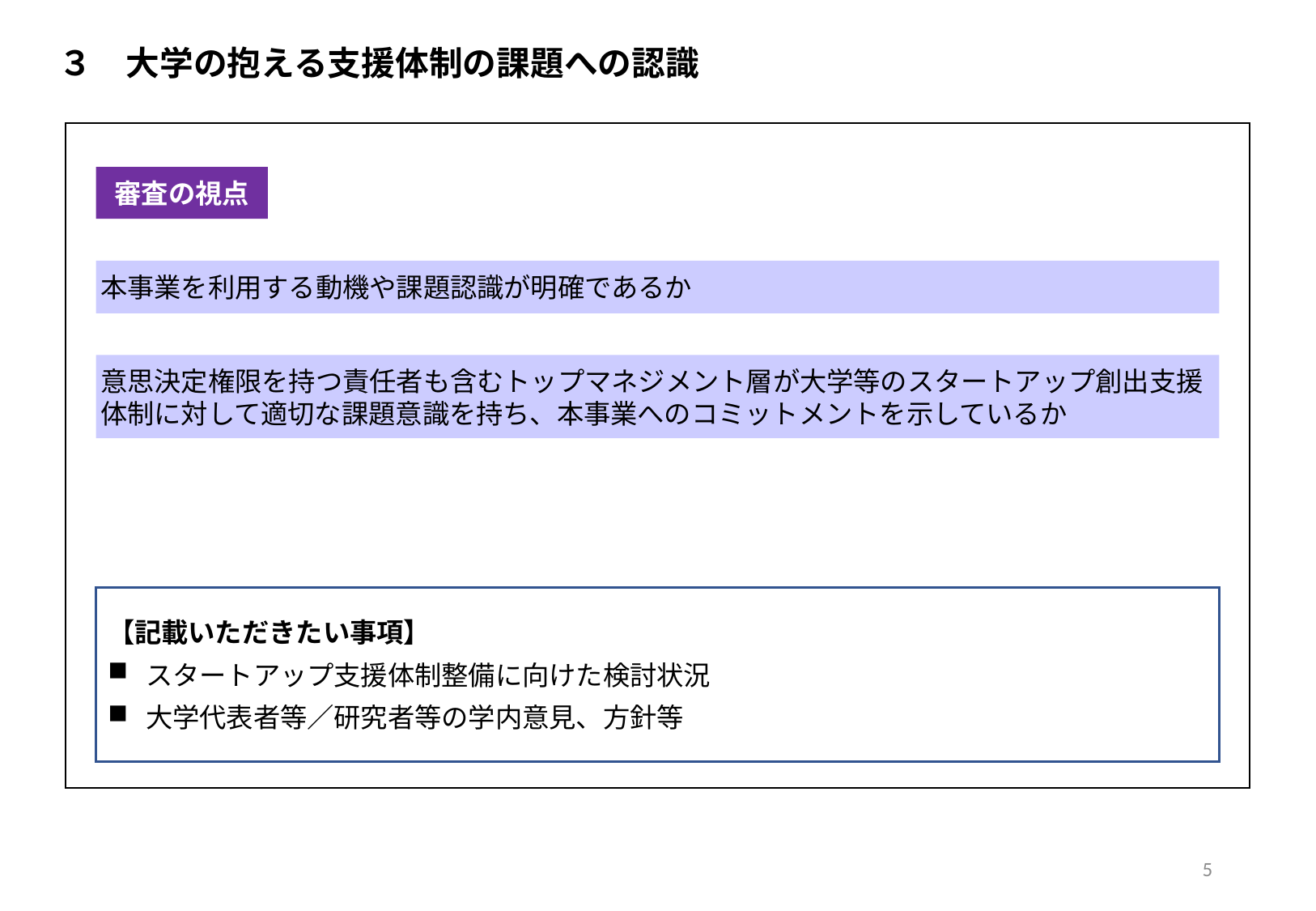

３　大学の抱える支援体制の課題への認識

審査の視点
本事業を利用する動機や課題認識が明確であるか
意思決定権限を持つ責任者も含むトップマネジメント層が大学等のスタートアップ創出支援体制に対して適切な課題意識を持ち、本事業へのコミットメントを示しているか
【記載いただきたい事項】
スタートアップ支援体制整備に向けた検討状況
大学代表者等／研究者等の学内意見、方針等
5